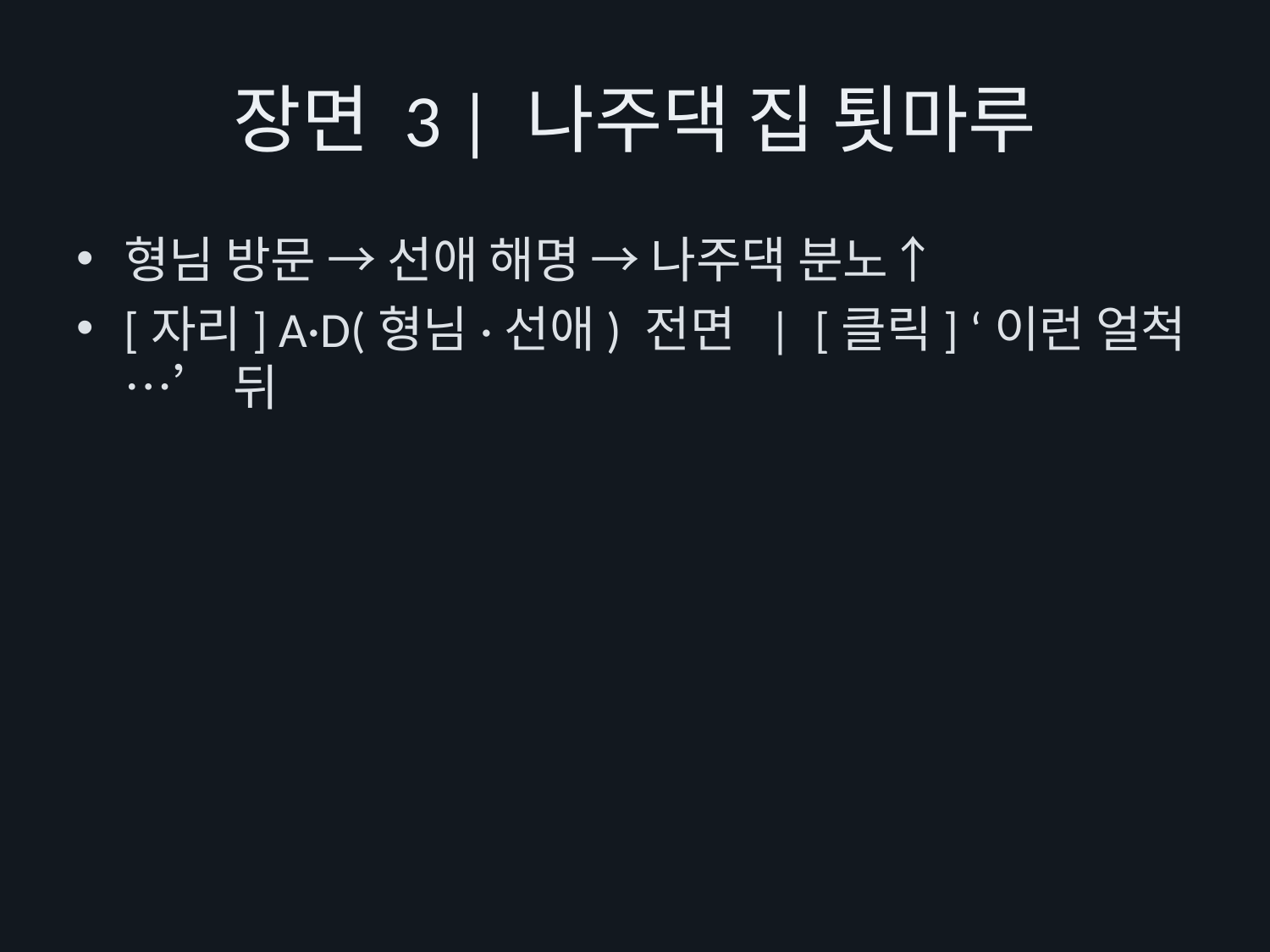

# 장면 3 | 나주댁 집 툇마루
형님 방문 → 선애 해명 → 나주댁 분노↑
[자리] A·D(형님·선애) 전면  |  [클릭] ‘이런 얼척…’ 뒤